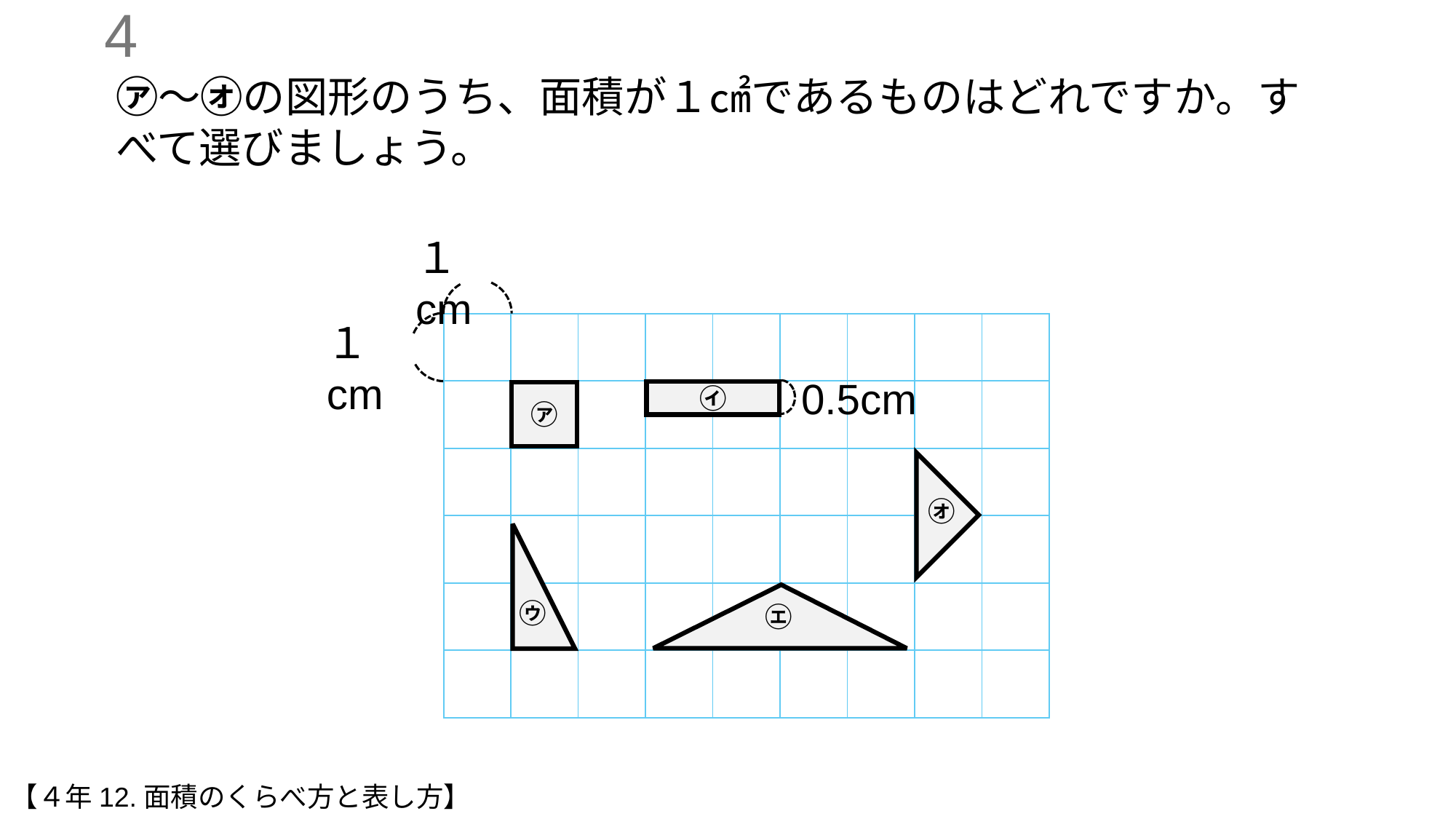

4
㋐～㋔の図形のうち、面積が１㎠であるものはどれですか。すべて選びましょう。
１cm

１cm

|  |  |  |  |  |  |  |  |  |
| --- | --- | --- | --- | --- | --- | --- | --- | --- |
|  |  |  |  |  |  |  |  |  |
|  |  |  |  |  |  |  |  |  |
|  |  |  |  |  |  |  |  |  |
|  |  |  |  |  |  |  |  |  |
|  |  |  |  |  |  |  |  |  |
0.5cm
㋑
㋐

㋔

㋒
㋓
【４年12.面積のくらべ方と表し方】